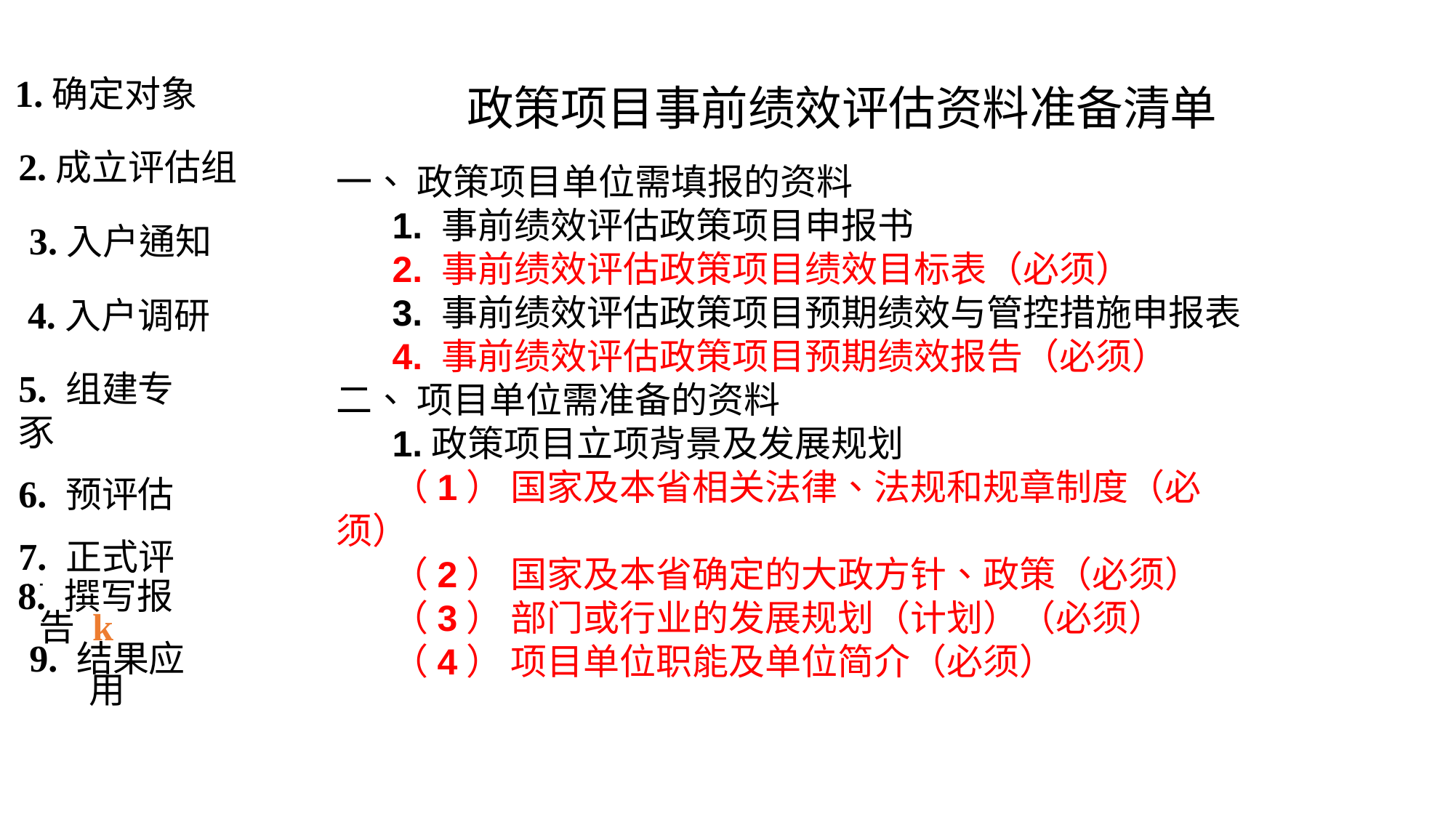

1.确定对象
政策项目事前绩效评估资料准备清单
一、 政策项目单位需填报的资料
1. 事前绩效评估政策项目申报书
2. 事前绩效评估政策项目绩效目标表（必须）
3. 事前绩效评估政策项目预期绩效与管控措施申报表
4. 事前绩效评估政策项目预期绩效报告（必须）
二、 项目单位需准备的资料
1.政策项目立项背景及发展规划
（1） 国家及本省相关法律、法规和规章制度（必须）
（2） 国家及本省确定的大政方针、政策（必须）
（3） 部门或行业的发展规划（计划）（必须）
（4） 项目单位职能及单位简介（必须）
2.成立评估组
3.入户通知
4.入户调研
5. 组建专豕
6. 预评估
7. 正式评估
8. 撰写报告 k
9. 结果应用